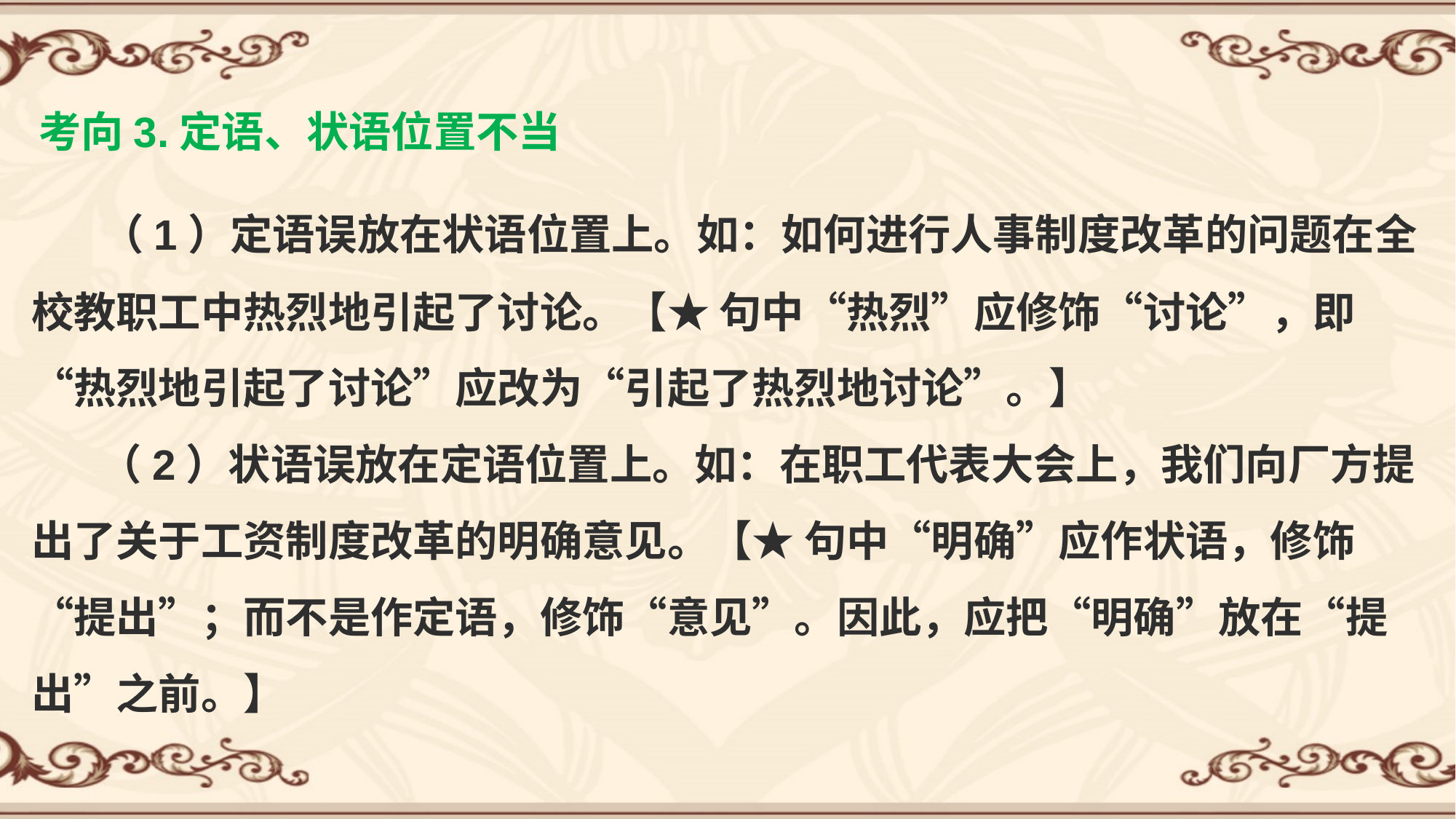

考向3.定语、状语位置不当
      （1）定语误放在状语位置上。如：如何进行人事制度改革的问题在全校教职工中热烈地引起了讨论。【★ 句中“热烈”应修饰“讨论”，即“热烈地引起了讨论”应改为“引起了热烈地讨论”。】
      （2）状语误放在定语位置上。如：在职工代表大会上，我们向厂方提出了关于工资制度改革的明确意见。【★ 句中“明确”应作状语，修饰“提出”；而不是作定语，修饰“意见”。因此，应把“明确”放在“提出”之前。】